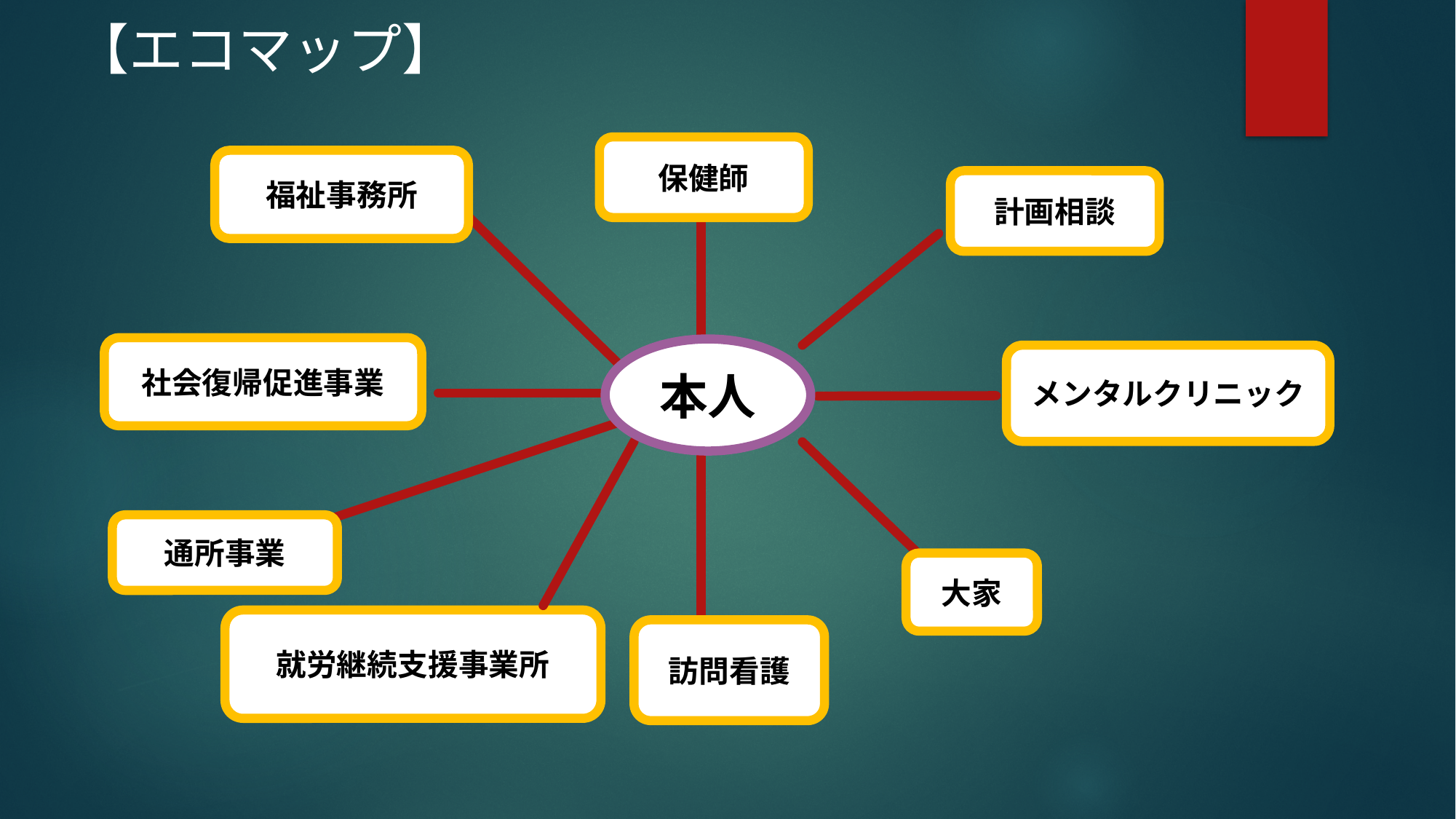

【エコマップ】
保健師
福祉事務所
計画相談
社会復帰促進事業
本人
メンタルクリニック
通所事業
大家
就労継続支援事業所
訪問看護